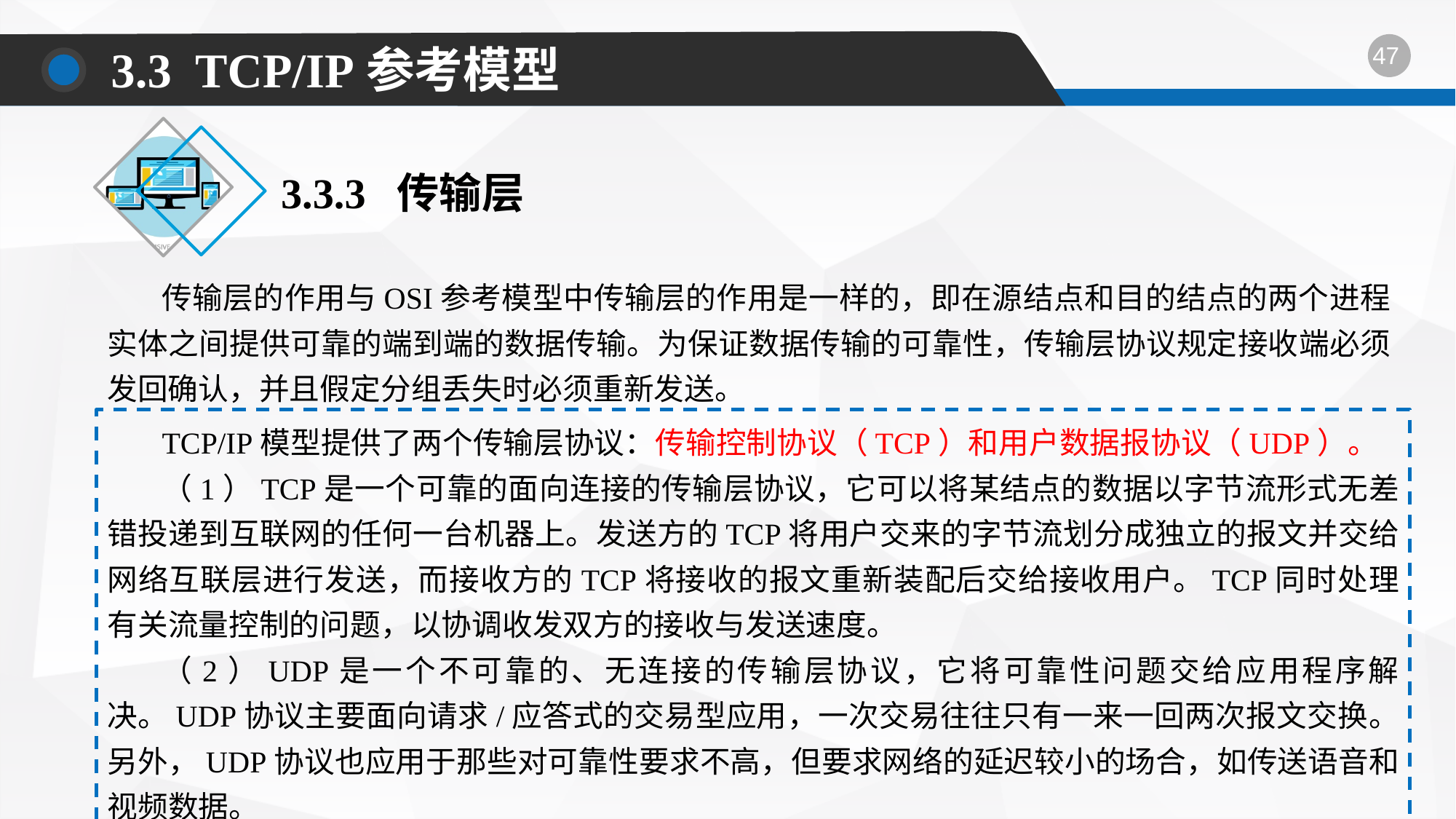

3.3  TCP/IP参考模型

3.3.3  传输层
传输层的作用与OSI参考模型中传输层的作用是一样的，即在源结点和目的结点的两个进程实体之间提供可靠的端到端的数据传输。为保证数据传输的可靠性，传输层协议规定接收端必须发回确认，并且假定分组丢失时必须重新发送。
TCP/IP模型提供了两个传输层协议：传输控制协议（TCP）和用户数据报协议（UDP）。
（1）TCP是一个可靠的面向连接的传输层协议，它可以将某结点的数据以字节流形式无差错投递到互联网的任何一台机器上。发送方的TCP将用户交来的字节流划分成独立的报文并交给网络互联层进行发送，而接收方的TCP将接收的报文重新装配后交给接收用户。TCP同时处理有关流量控制的问题，以协调收发双方的接收与发送速度。
（2）UDP是一个不可靠的、无连接的传输层协议，它将可靠性问题交给应用程序解决。UDP协议主要面向请求/应答式的交易型应用，一次交易往往只有一来一回两次报文交换。另外，UDP协议也应用于那些对可靠性要求不高，但要求网络的延迟较小的场合，如传送语音和视频数据。